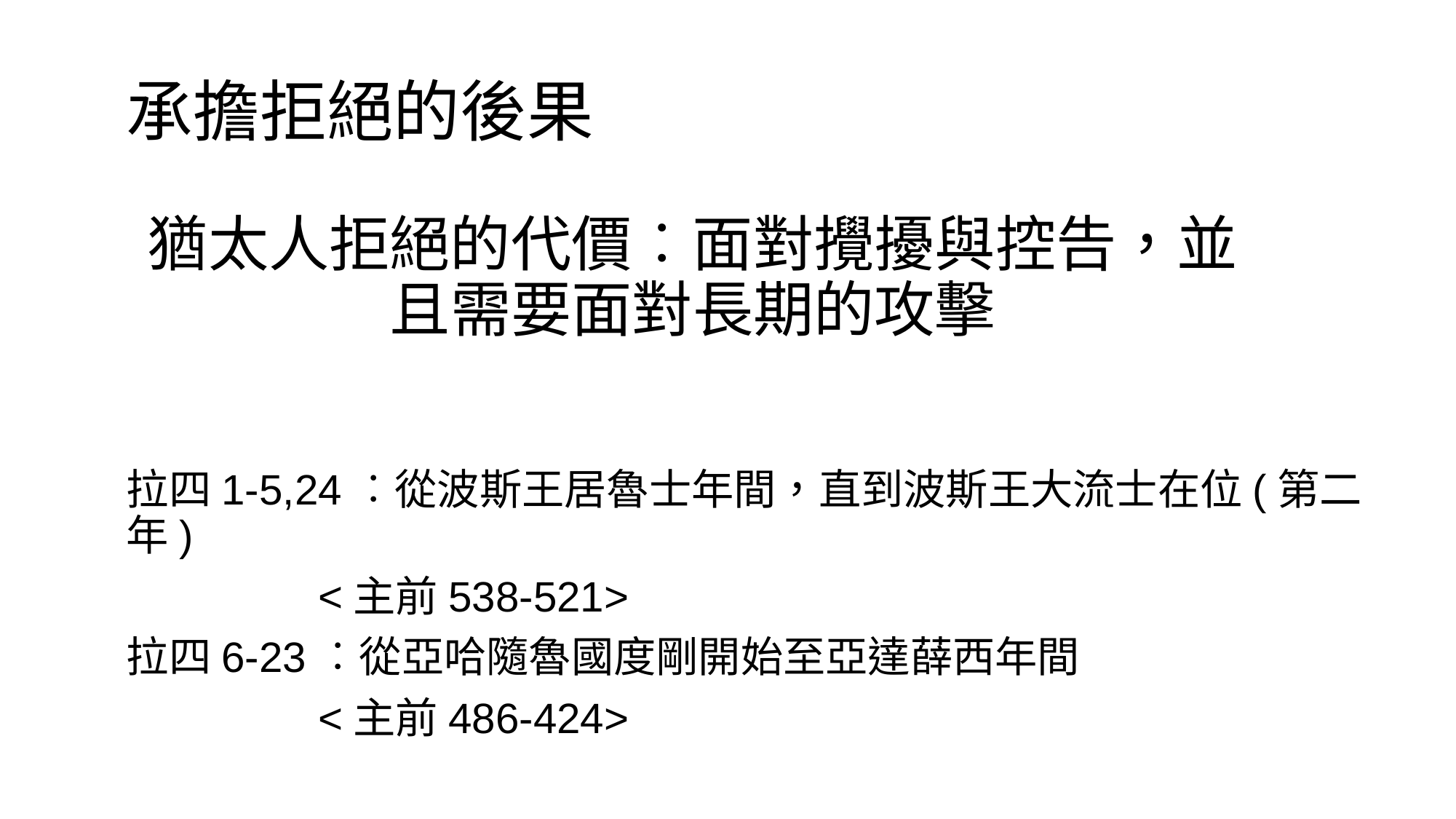

承擔拒絕的後果
# 猶太人拒絕的代價︰面對攪擾與控告，並且需要面對長期的攻擊
拉四1-5,24︰從波斯王居魯士年間，直到波斯王大流士在位(第二年)
	       <主前538-521>
拉四6-23︰從亞哈隨魯國度剛開始至亞達薛西年間
	       <主前486-424>